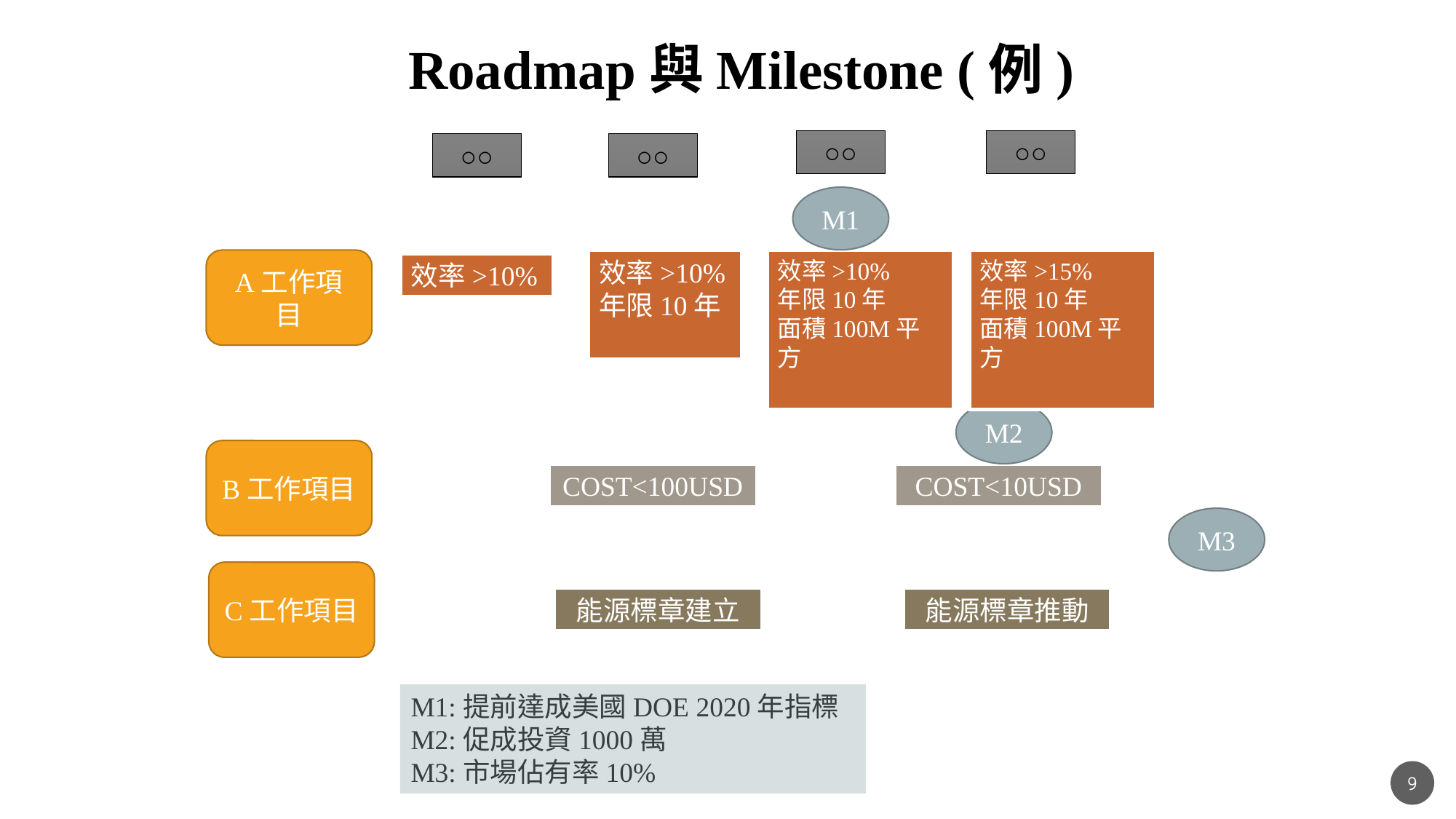

Roadmap與Milestone (例)
○○
○○
○○
○○
M1
效率>10%
年限10年
面積100M平方

效率>15%
年限10年
面積100M平方

效率>10%
年限10年

A工作項目
效率>10%
M2
B工作項目
COST<100USD
COST<10USD
M3
C工作項目
能源標章建立
能源標章推動
M1:提前達成美國DOE 2020年指標
M2:促成投資1000萬
M3:市場佔有率10%
9